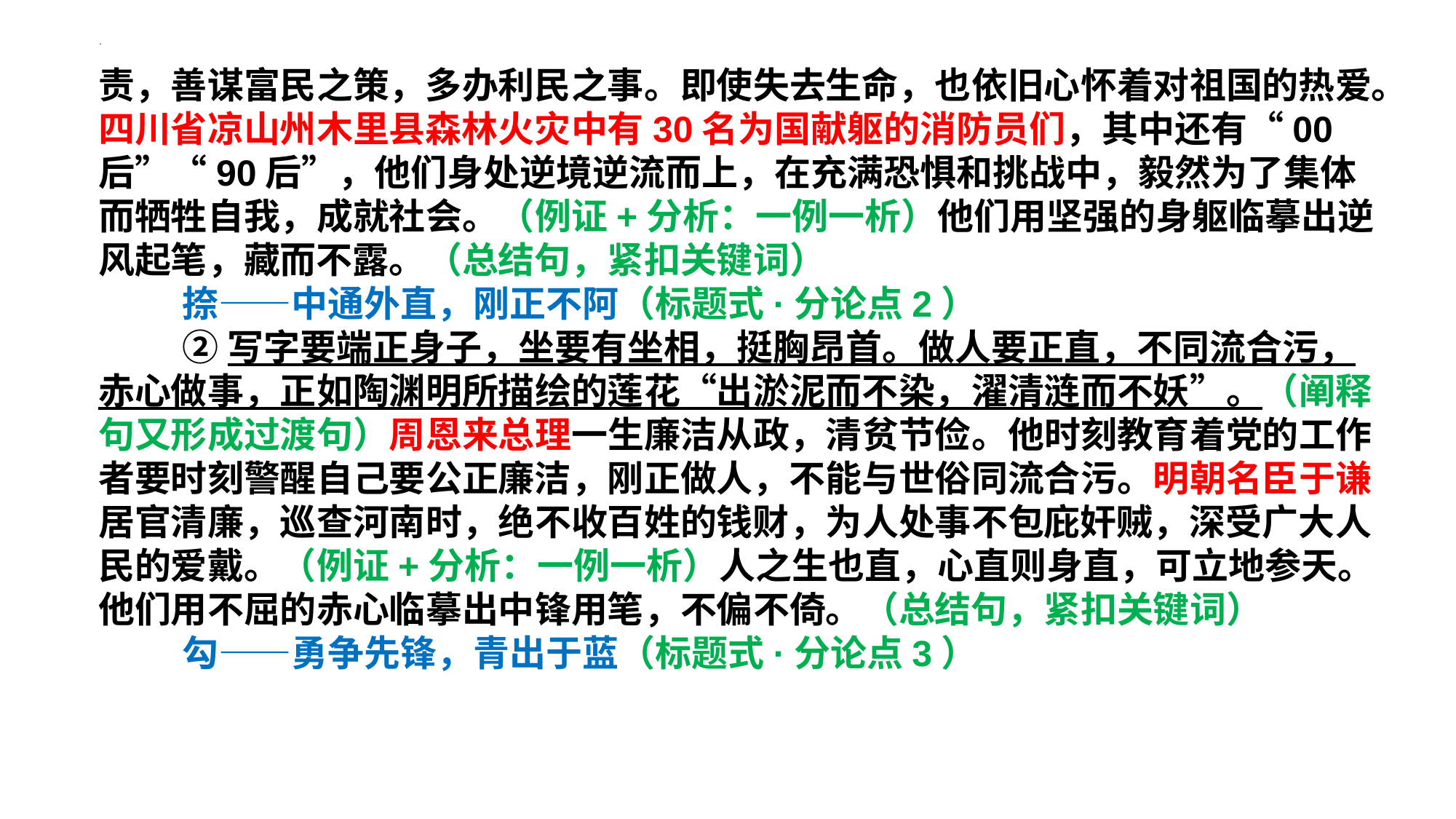

责，善谋富民之策，多办利民之事。即使失去生命，也依旧心怀着对祖国的热爱。四川省凉山州木里县森林火灾中有30名为国献躯的消防员们，其中还有“00后”“90后”，他们身处逆境逆流而上，在充满恐惧和挑战中，毅然为了集体而牺牲自我，成就社会。（例证+分析：一例一析）他们用坚强的身躯临摹出逆风起笔，藏而不露。（总结句，紧扣关键词）
捺——中通外直，刚正不阿（标题式·分论点2）
②写字要端正身子，坐要有坐相，挺胸昂首。做人要正直，不同流合污，赤心做事，正如陶渊明所描绘的莲花“出淤泥而不染，濯清涟而不妖”。（阐释句又形成过渡句）周恩来总理一生廉洁从政，清贫节俭。他时刻教育着党的工作者要时刻警醒自己要公正廉洁，刚正做人，不能与世俗同流合污。明朝名臣于谦居官清廉，巡查河南时，绝不收百姓的钱财，为人处事不包庇奸贼，深受广大人民的爱戴。（例证+分析：一例一析）人之生也直，心直则身直，可立地参天。他们用不屈的赤心临摹出中锋用笔，不偏不倚。（总结句，紧扣关键词）
勾——勇争先锋，青出于蓝（标题式·分论点3）